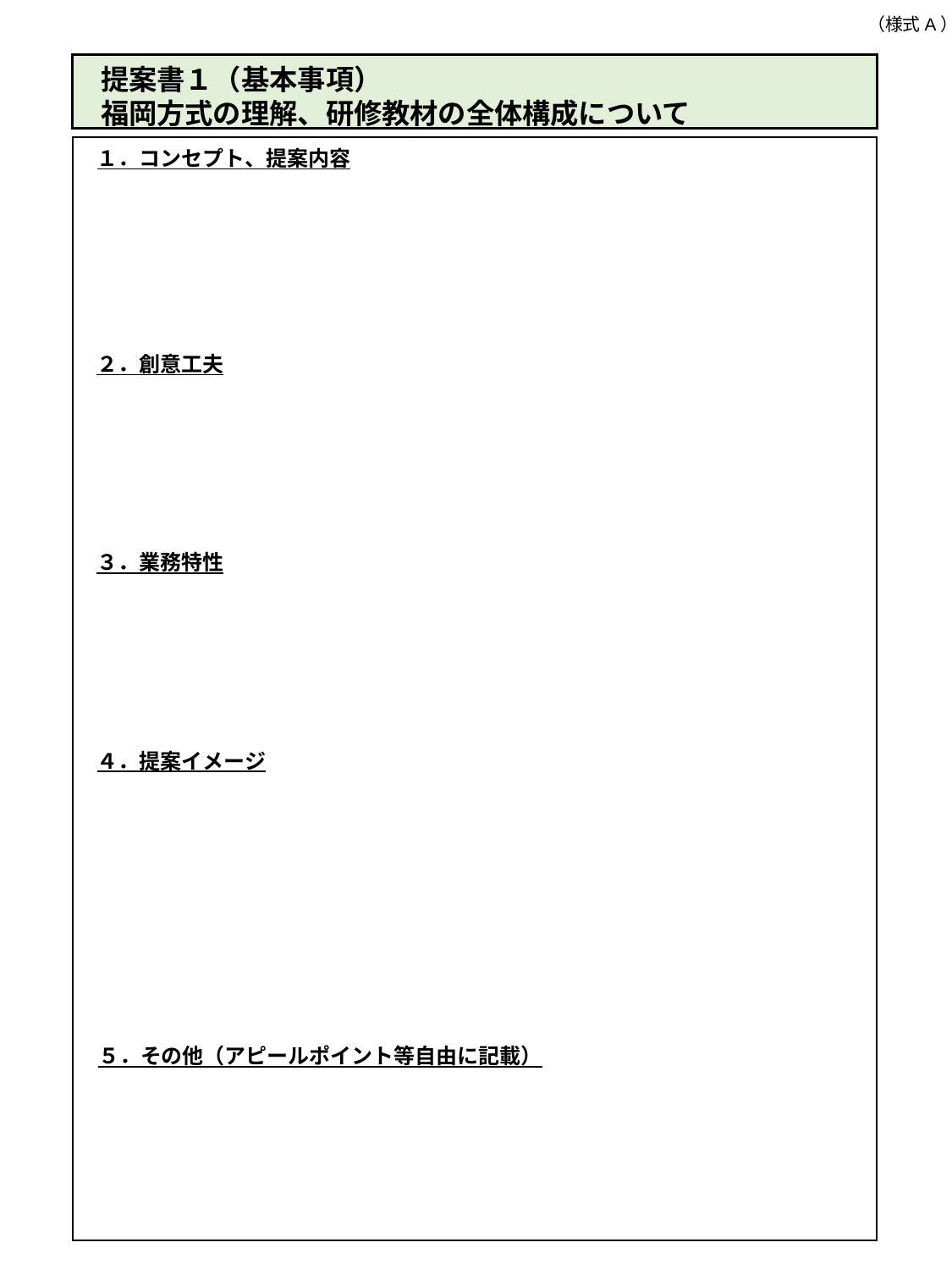

（様式A）

提案書１（基本事項）
福岡方式の理解、研修教材の全体構成について

１．コンセプト、提案内容
２．創意工夫
３．業務特性
４．提案イメージ
５．その他（アピールポイント等自由に記載）